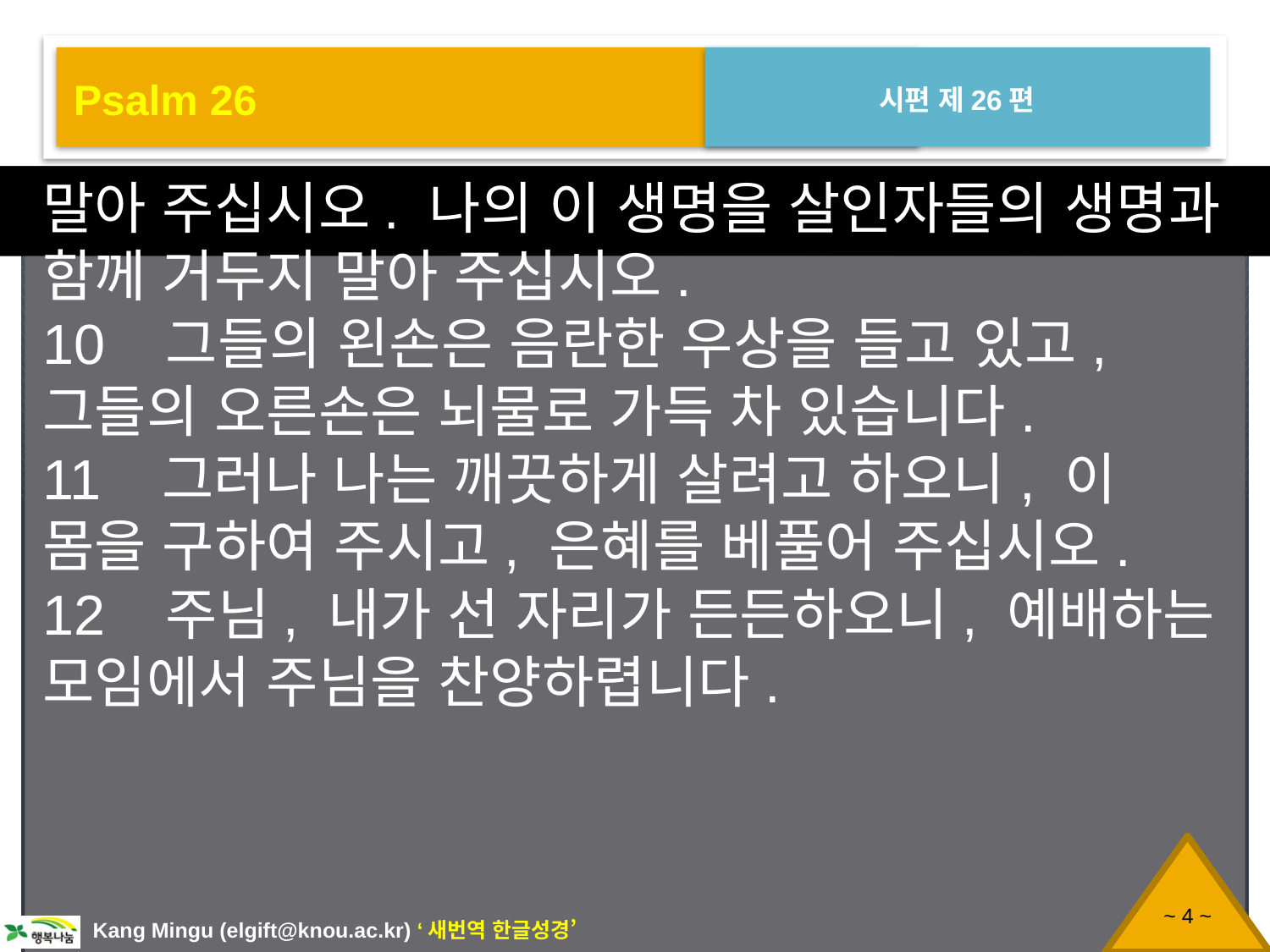

Psalm 26
시편 제26편
말아 주십시오. 나의 이 생명을 살인자들의 생명과 함께 거두지 말아 주십시오.
10   그들의 왼손은 음란한 우상을 들고 있고, 그들의 오른손은 뇌물로 가득 차 있습니다.
11   그러나 나는 깨끗하게 살려고 하오니, 이 몸을 구하여 주시고, 은혜를 베풀어 주십시오.
12   주님, 내가 선 자리가 든든하오니, 예배하는 모임에서 주님을 찬양하렵니다.